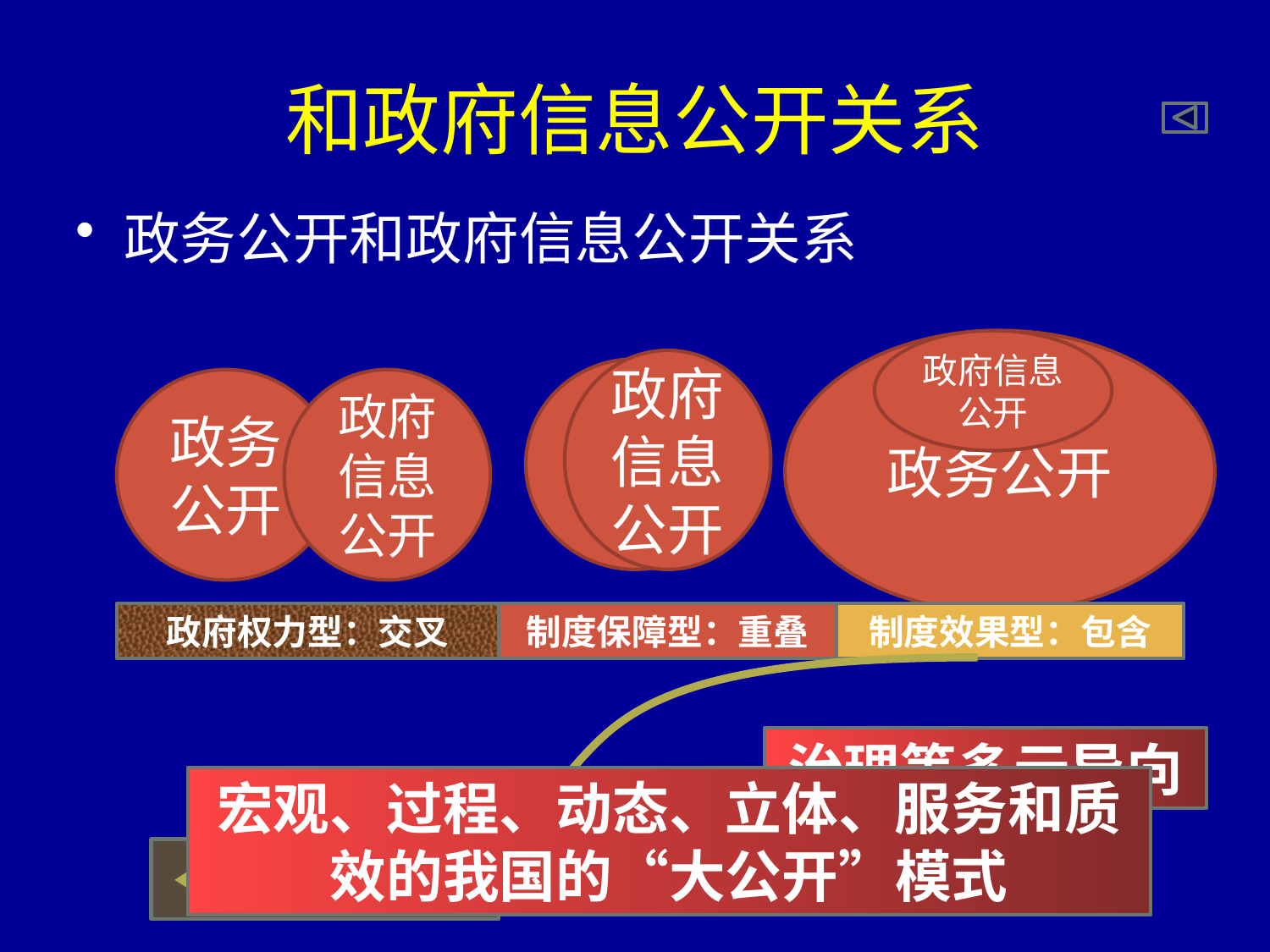

# 和政府信息公开关系

政务公开和政府信息公开关系

政务公开
政府信息公开
政府信息公开
政务
公开
政务
公开
政府信息公开
政府权力型：交叉
制度保障型：重叠
制度效果型：包含
治理等多元导向
宏观、过程、动态、立体、服务和质效的我国的“大公开”模式
权利导向
工具导向